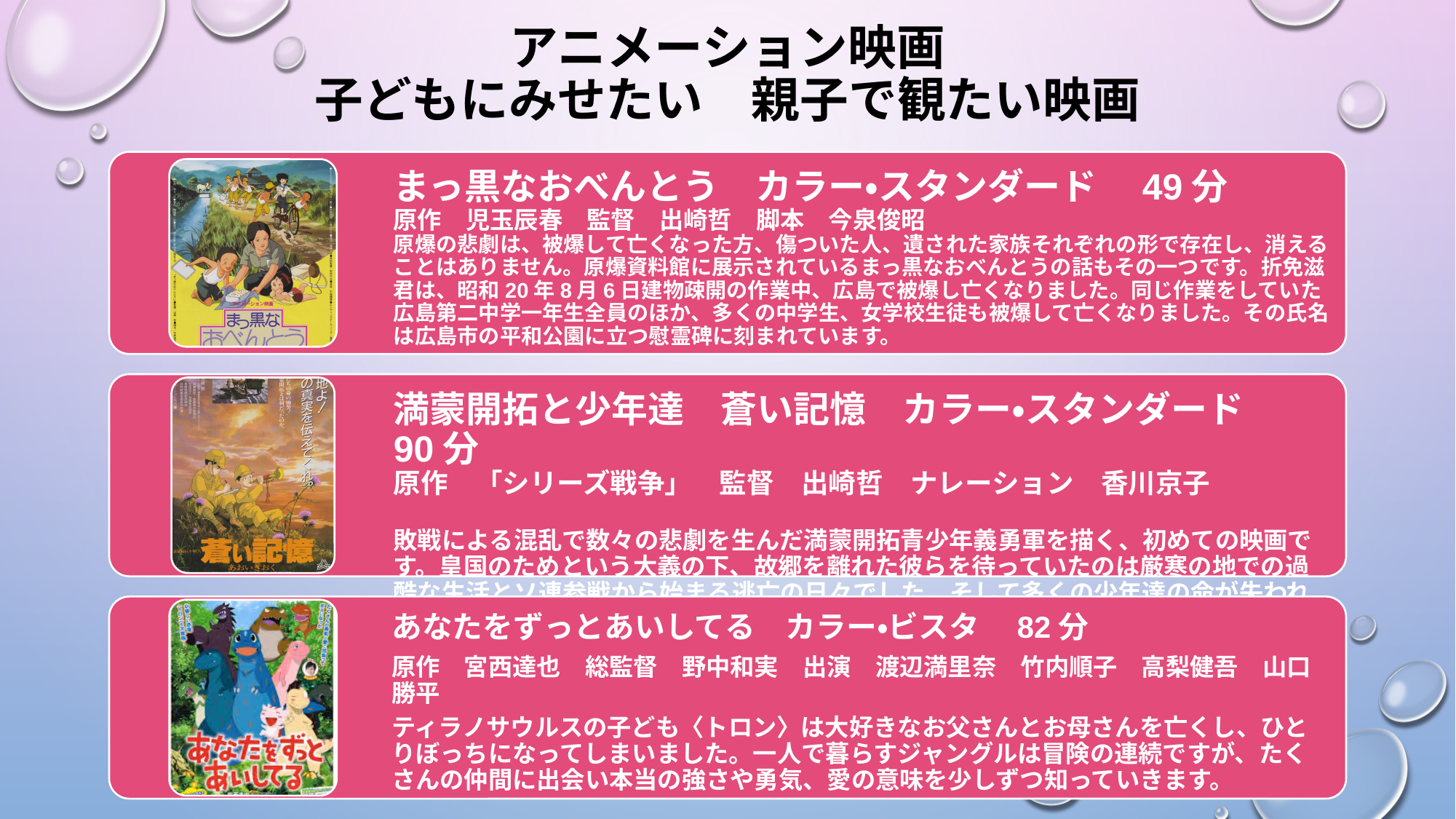

# アニメーション映画 子どもにみせたい　親子で観たい映画
まっ黒なおべんとう　カラー・スタンダード　49分
原作　児玉辰春　監督　出崎哲　脚本　今泉俊昭
原爆の悲劇は、被爆して亡くなった方、傷ついた人、遺された家族それぞれの形で存在し、消えることはありません。原爆資料館に展示されているまっ黒なおべんとうの話もその一つです。折免滋君は、昭和20年8月6日建物疎開の作業中、広島で被爆し亡くなりました。同じ作業をしていた広島第二中学一年生全員のほか、多くの中学生、女学校生徒も被爆して亡くなりました。その氏名は広島市の平和公園に立つ慰霊碑に刻まれています。

満蒙開拓と少年達　蒼い記憶　カラー・スタンダード　90分
原作　「シリーズ戦争」　監督　出崎哲　ナレーション　香川京子

敗戦による混乱で数々の悲劇を生んだ満蒙開拓青少年義勇軍を描く、初めての映画です。皇国のためという大義の下、故郷を離れた彼らを待っていたのは厳寒の地での過酷な生活とソ連参戦から始まる逃亡の日々でした。そして多くの少年達の命が失われたのです。

あなたをずっとあいしてる　カラー・ビスタ　82分
原作　宮西達也　総監督　野中和実　出演　渡辺満里奈　竹内順子　高梨健吾　山口勝平
ティラノサウルスの子ども〈トロン〉は大好きなお父さんとお母さんを亡くし、ひとりぼっちになってしまいました。一人で暮らすジャングルは冒険の連続ですが、たくさんの仲間に出会い本当の強さや勇気、愛の意味を少しずつ知っていきます。